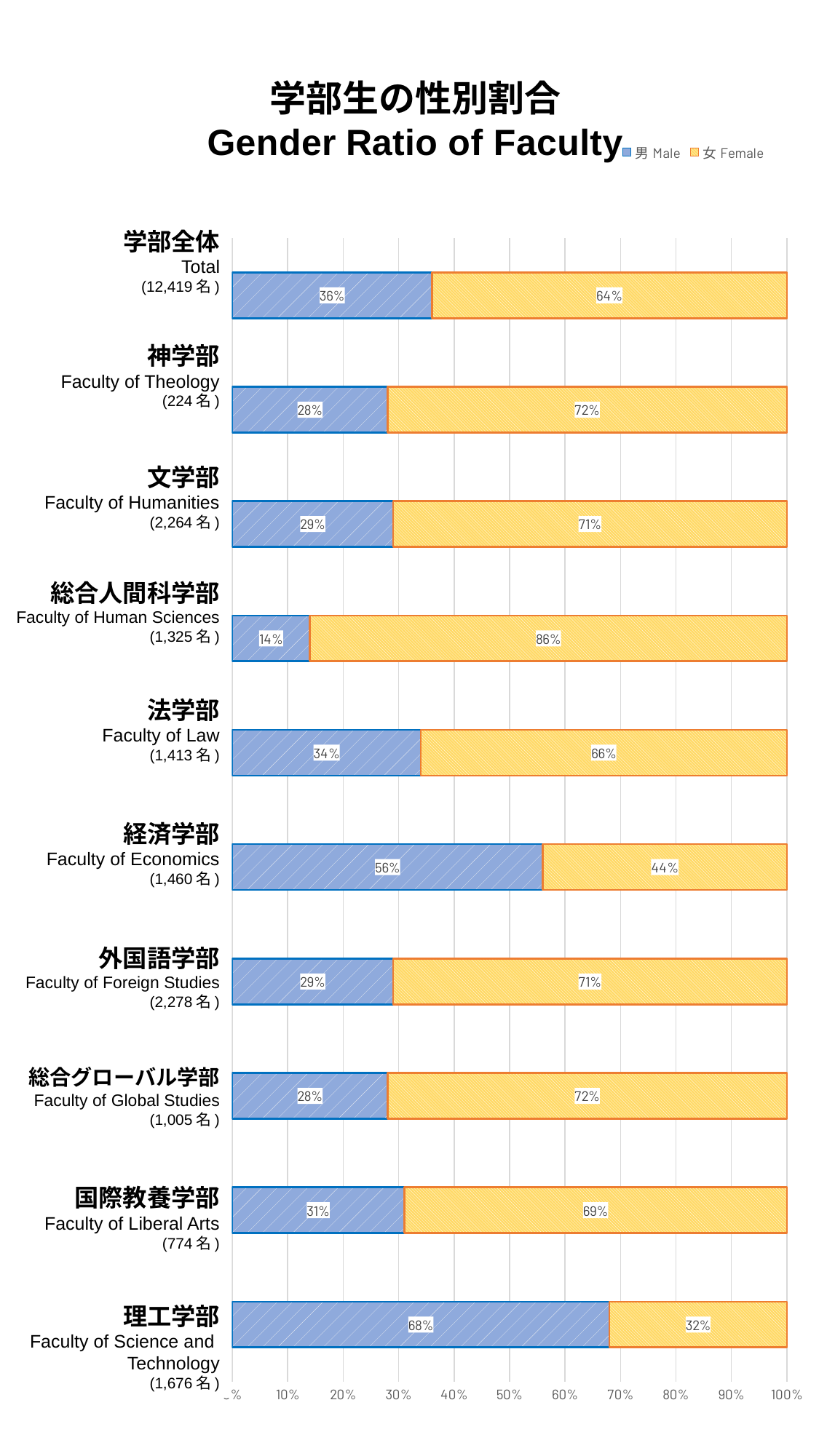

### Chart: 学部生の性別割合
Gender Ratio of Faculty

| Category | 男Male | 女Female |
|---|---|---|
| 理工学部
Faculty of Science and Technology
(1,676名) | 0.68 | 0.32 |
| 国際教養学部
Faculty of Liberal Arts
(774名) | 0.31 | 0.69 |
| 総合グローバル学部
Faculty of Global Studies
(1,005名) | 0.28 | 0.72 |
| 外国語学部
Faculty of Foreign Studies
(2,278名) | 0.29 | 0.71 |
| 経済学部
Faculty of Economics
(1,460名) | 0.56 | 0.44 |
| 法学部
Faculty of Law
(1,413名) | 0.34 | 0.66 |
| 総合人間科学部
Faculty of Human Sciences
(1,325名) | 0.14 | 0.86 |
| 文学部
Faculty of Humanities
(2,264名) | 0.29 | 0.71 |
| 神学部
Faculty of Theology
（224名） | 0.28 | 0.72 |
| 学部全体
Total
12,419名 | 0.36 | 0.64 |
学部全体
Total
(12,419名)
神学部
Faculty of Theology
(224名)
文学部
Faculty of Humanities
(2,264名)
総合人間科学部
Faculty of Human Sciences
(1,325名)
法学部
Faculty of Law
(1,413名)
経済学部
Faculty of Economics
(1,460名)
外国語学部
Faculty of Foreign Studies
(2,278名)
総合グローバル学部
Faculty of Global Studies
(1,005名)
国際教養学部
Faculty of Liberal Arts
(774名)
理工学部
Faculty of Science and
Technology
(1,676名)